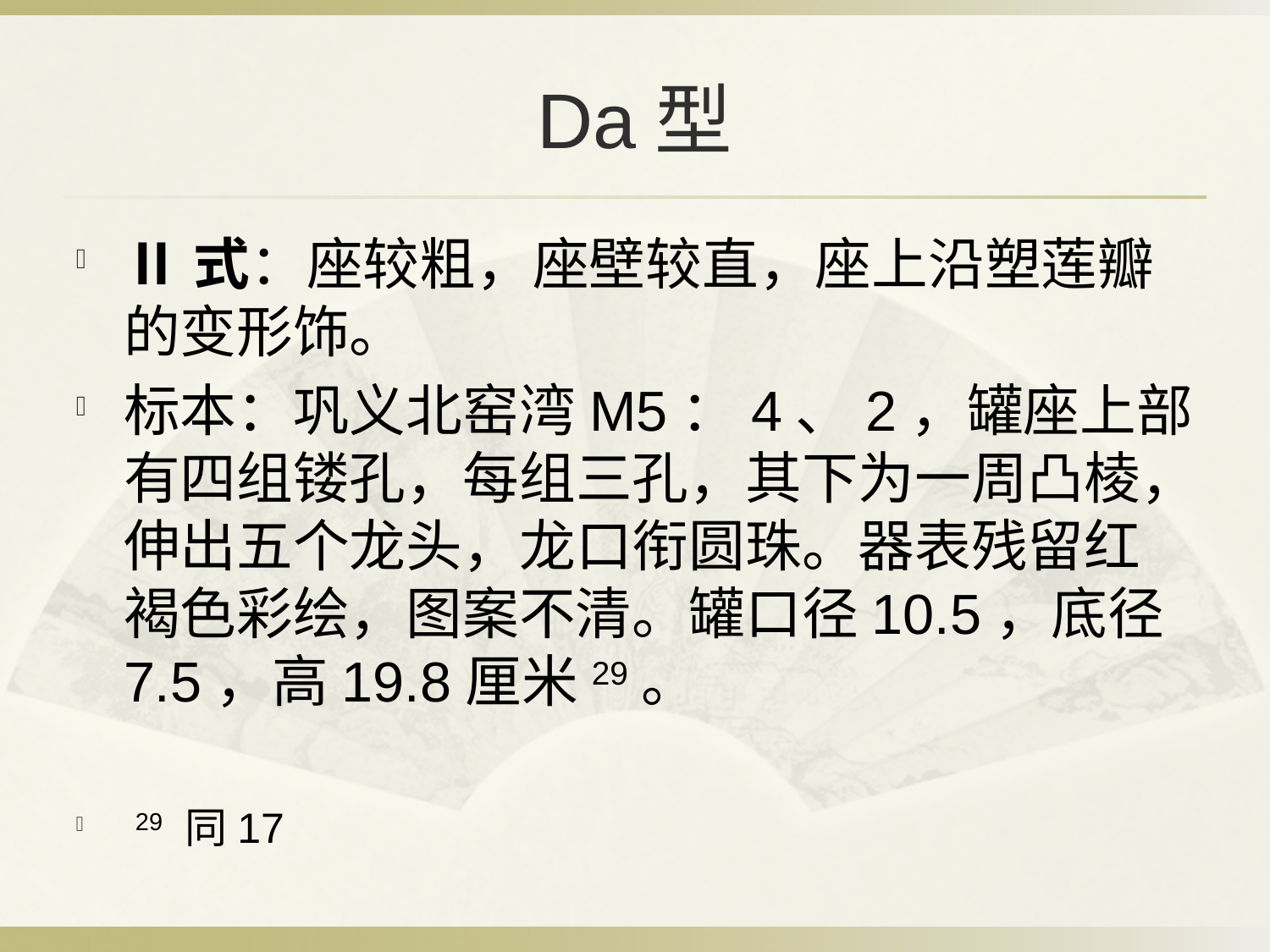

# Da型
Ⅱ式：座较粗，座壁较直，座上沿塑莲瓣的变形饰。
标本：巩义北窑湾M5：4、2，罐座上部有四组镂孔，每组三孔，其下为一周凸棱，伸出五个龙头，龙口衔圆珠。器表残留红褐色彩绘，图案不清。罐口径10.5，底径7.5，高19.8厘米29。

 29 同17